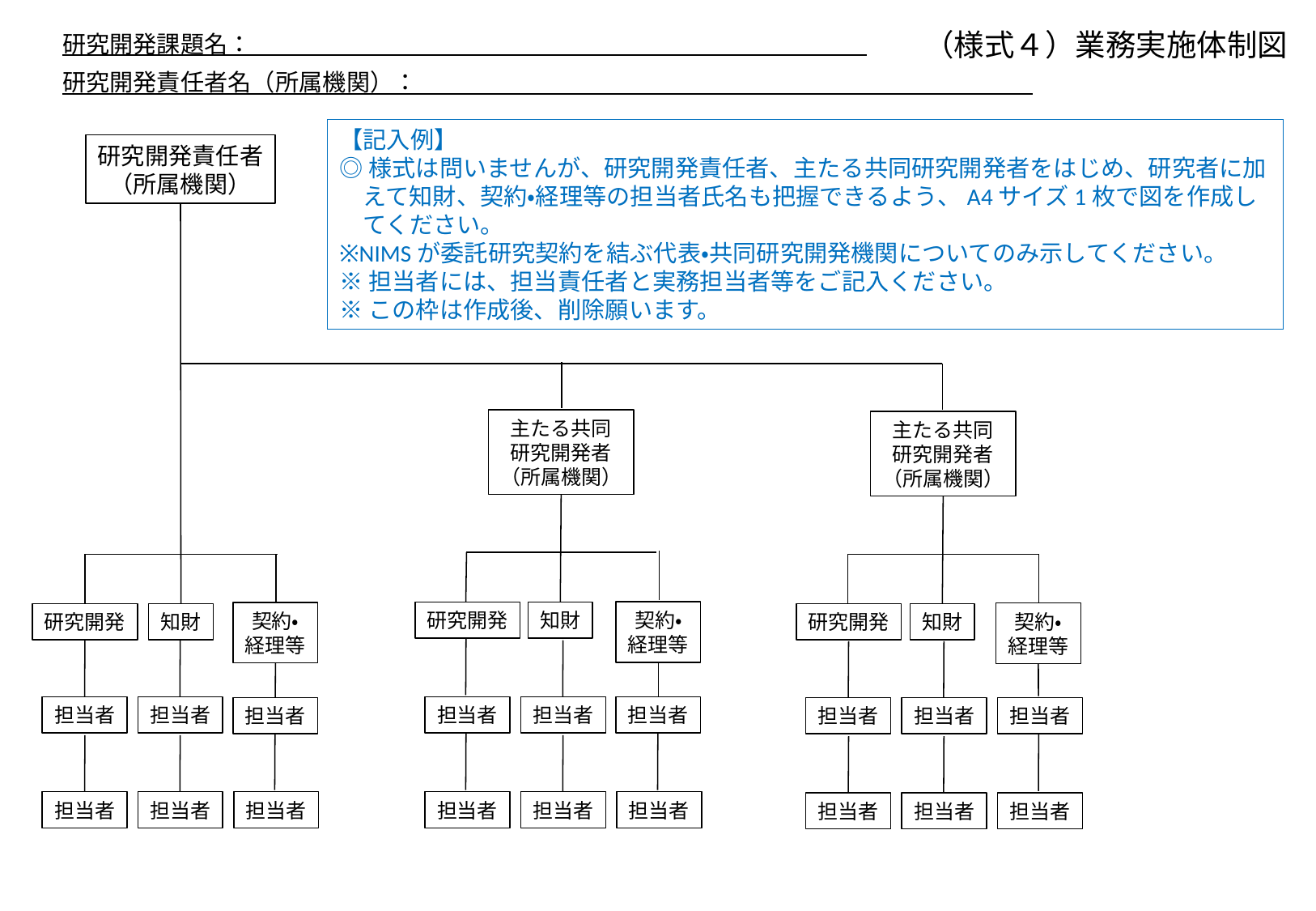

（様式４）業務実施体制図
研究開発課題名：
研究開発責任者名（所属機関）：
【記入例】
◎様式は問いませんが、研究開発責任者、主たる共同研究開発者をはじめ、研究者に加えて知財、契約・経理等の担当者氏名も把握できるよう、A4サイズ1枚で図を作成してください。
※NIMSが委託研究契約を結ぶ代表・共同研究開発機関についてのみ示してください。
※担当者には、担当責任者と実務担当者等をご記入ください。
※この枠は作成後、削除願います。
研究開発責任者
（所属機関）
主たる共同
研究開発者
（所属機関）
主たる共同
研究開発者
（所属機関）
契約・
経理等
研究開発
知財
契約・
経理等
契約・
経理等
研究開発
知財
知財
研究開発
担当者
担当者
担当者
担当者
担当者
担当者
担当者
担当者
担当者
担当者
担当者
担当者
担当者
担当者
担当者
担当者
担当者
担当者